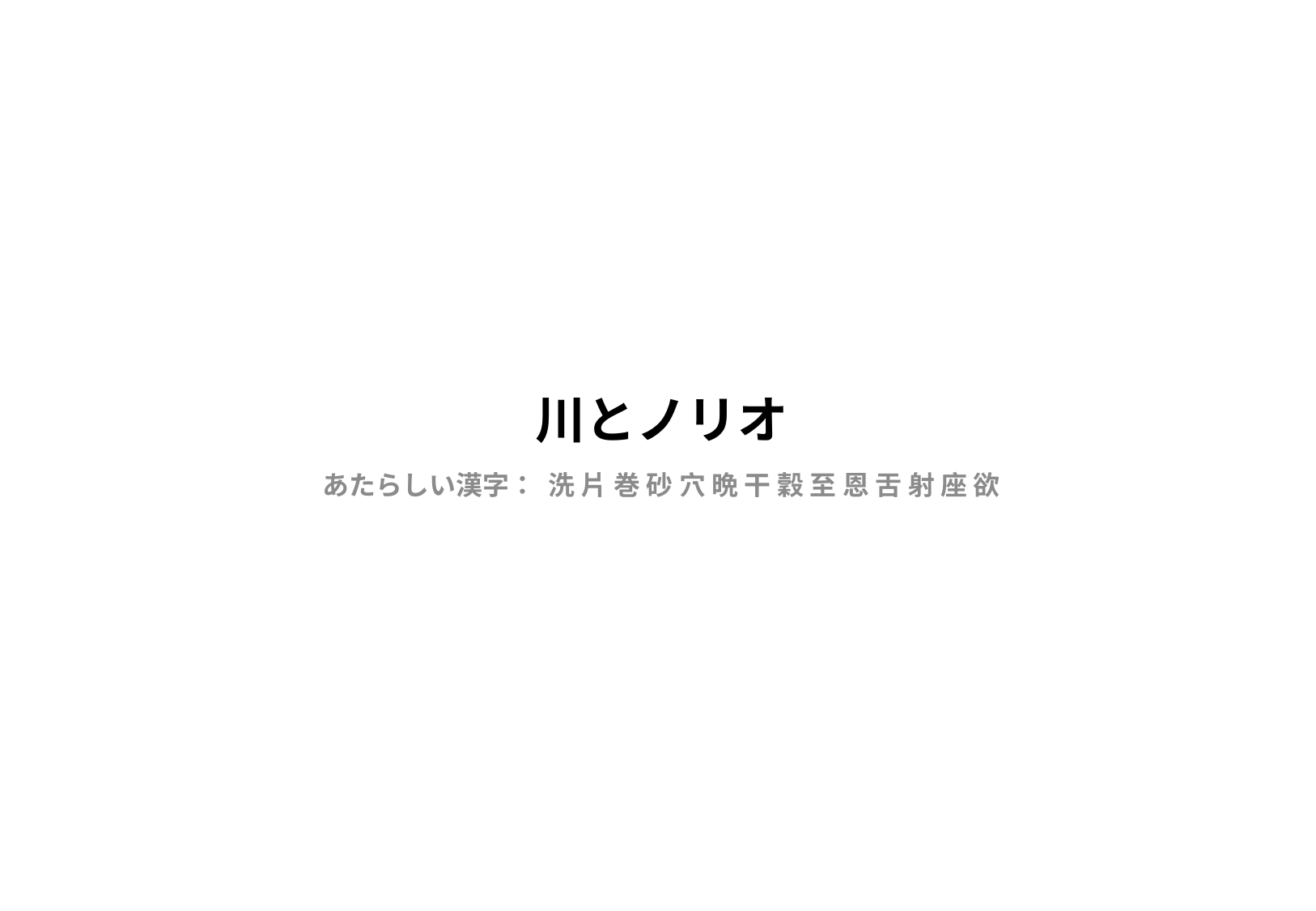

# 川とノリオ
あたらしい漢字：  洗 片 巻 砂 穴 晩 干 穀 至 恩 舌 射 座 欲